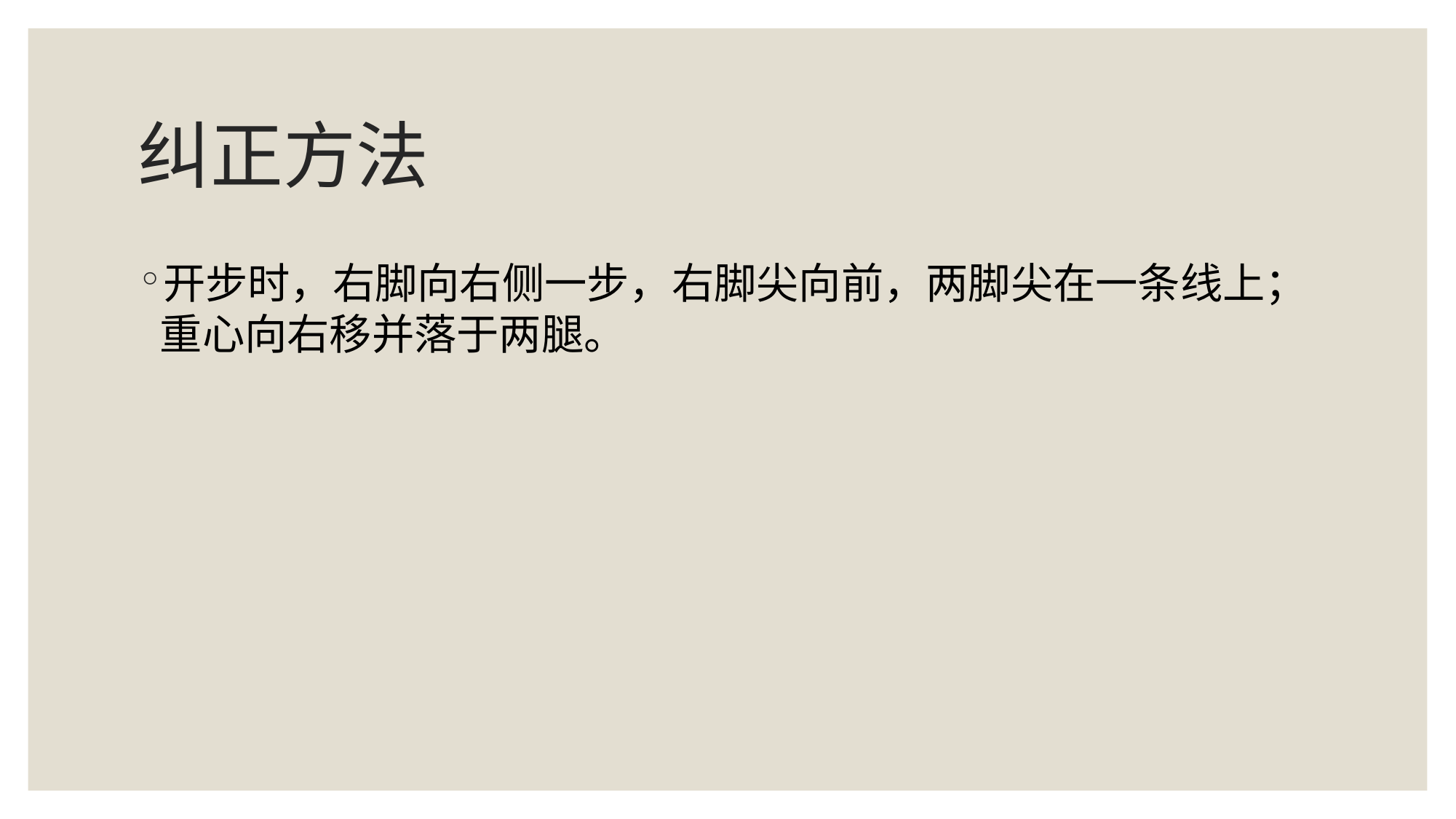

# 纠正方法
开步时，右脚向右侧一步，右脚尖向前，两脚尖在一条线上；重心向右移并落于两腿。